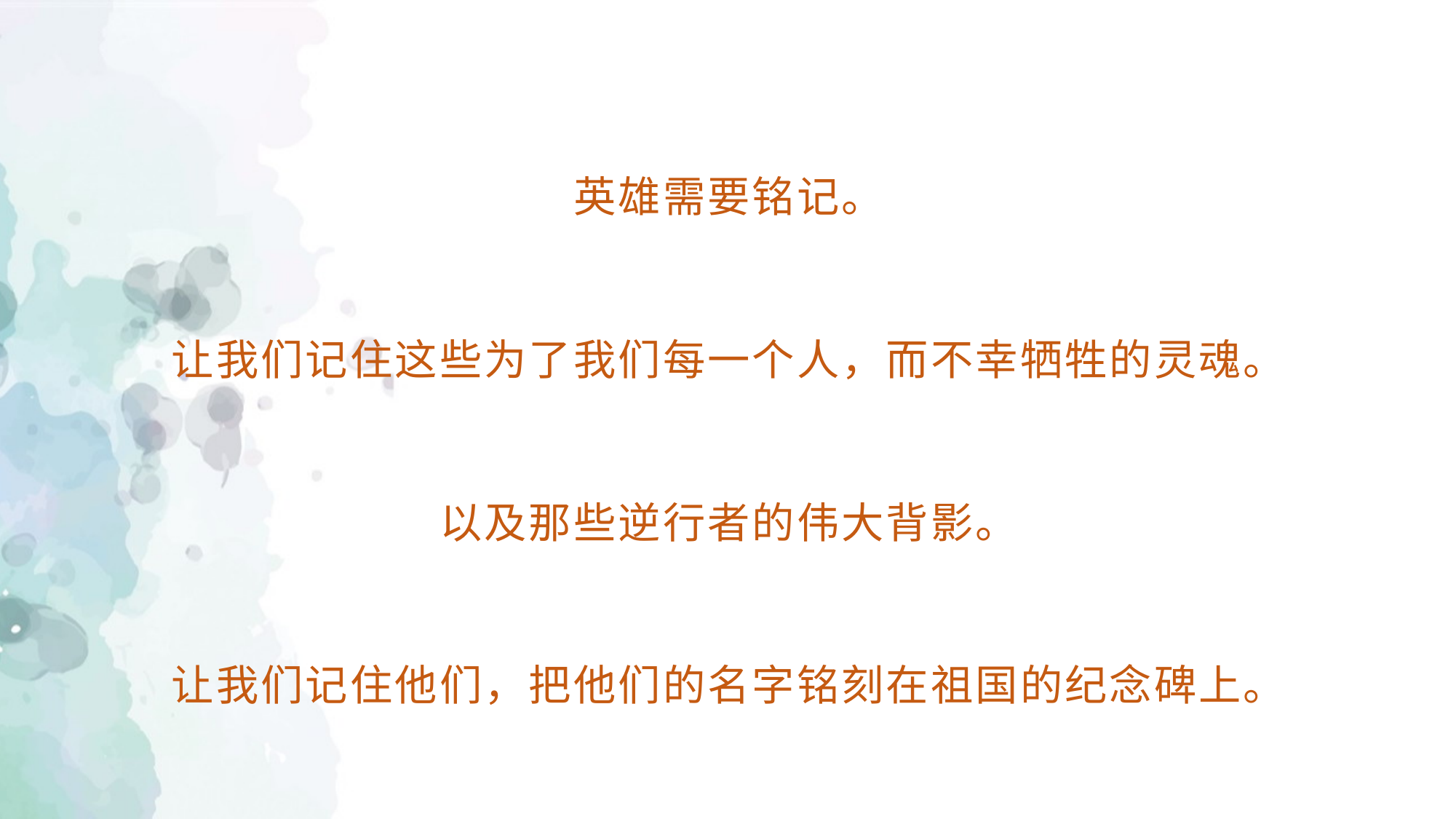

#
英雄需要铭记。

让我们记住这些为了我们每一个人，而不幸牺牲的灵魂。

以及那些逆行者的伟大背影。

让我们记住他们，把他们的名字铭刻在祖国的纪念碑上。